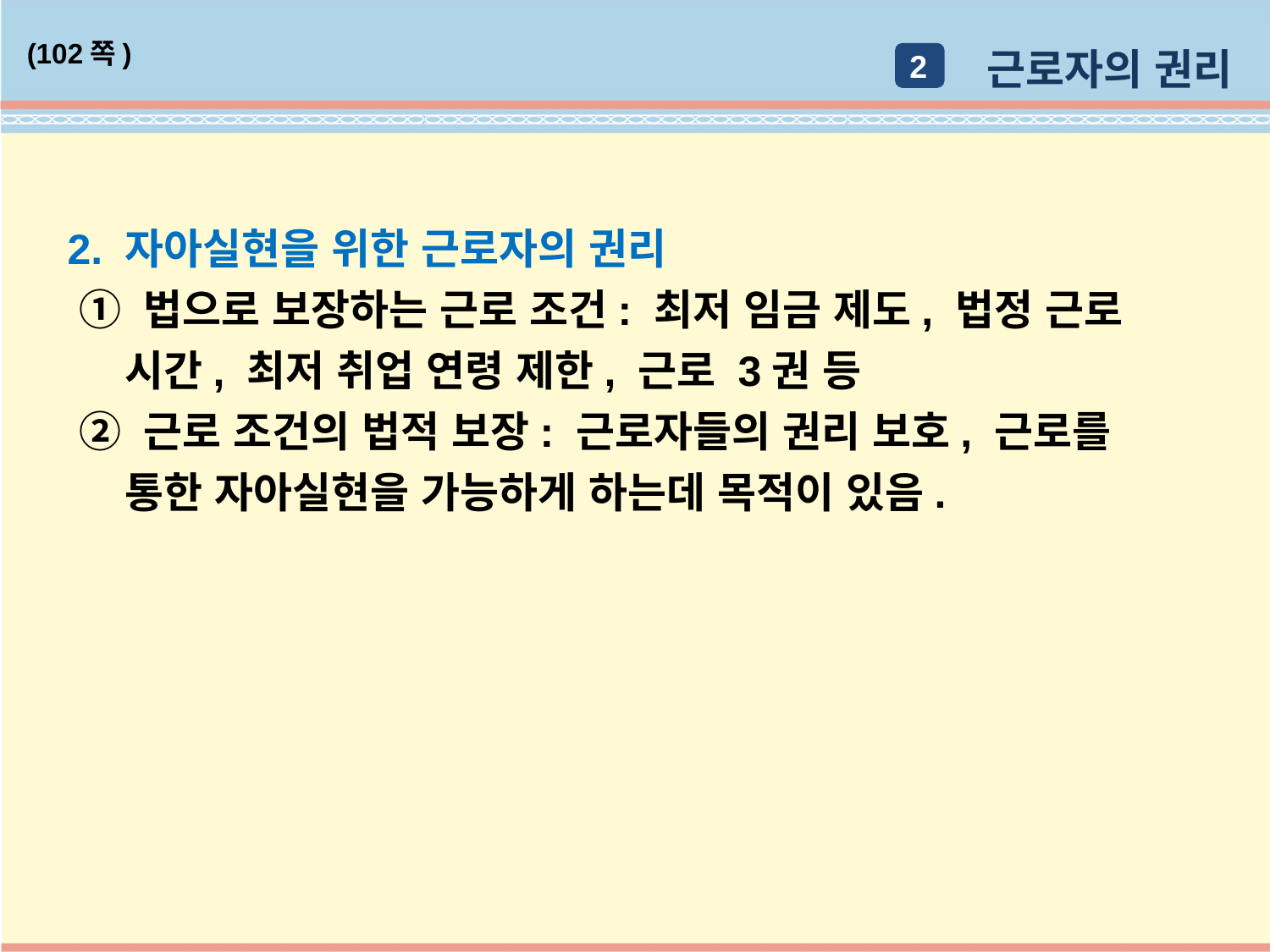

근로자의 권리
(102쪽)
2
2. 자아실현을 위한 근로자의 권리
 ① 법으로 보장하는 근로 조건: 최저 임금 제도, 법정 근로
    시간, 최저 취업 연령 제한, 근로 3권 등
 ② 근로 조건의 법적 보장: 근로자들의 권리 보호, 근로를
    통한 자아실현을 가능하게 하는데 목적이 있음.